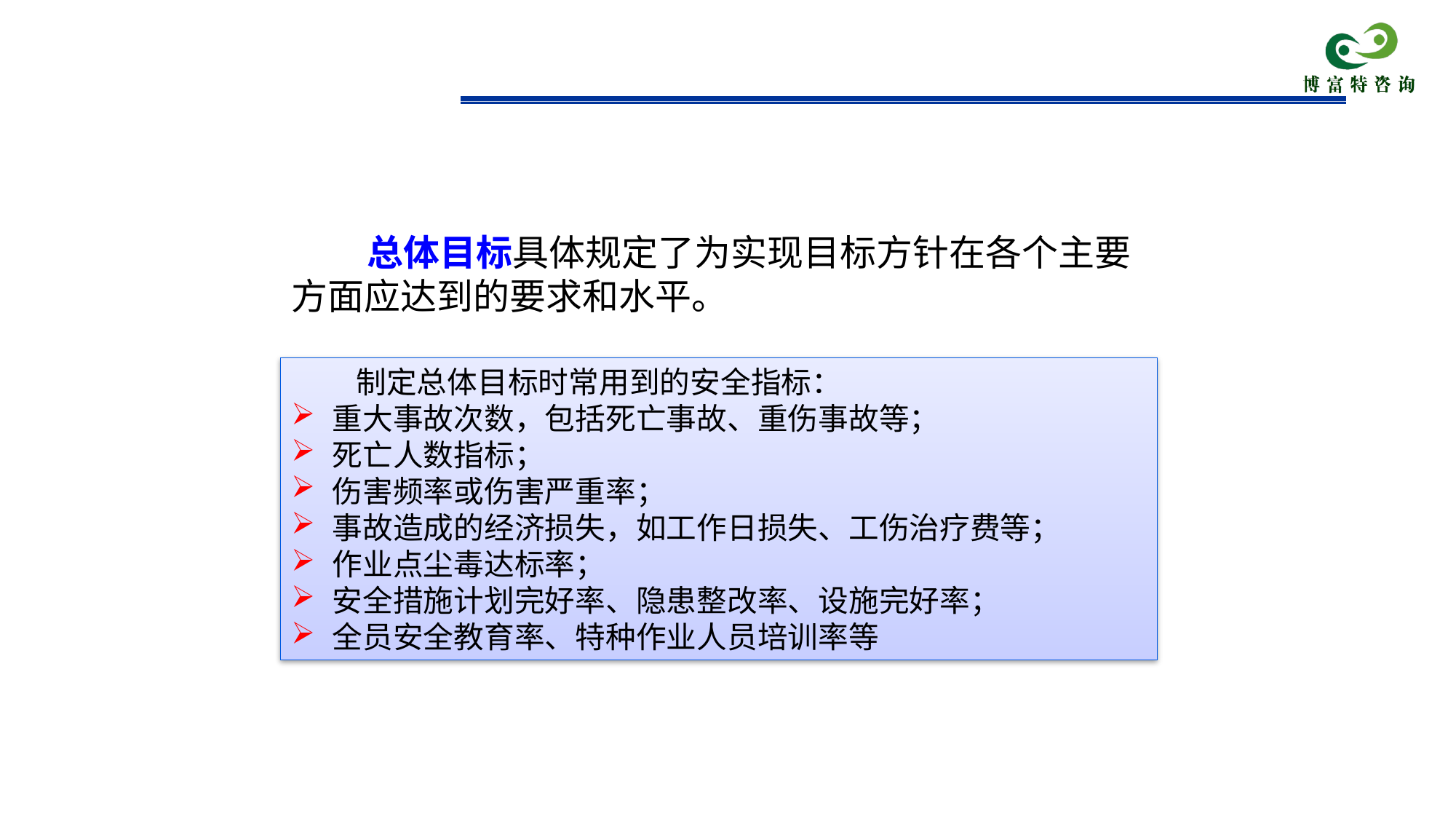

总体目标具体规定了为实现目标方针在各个主要方面应达到的要求和水平。
制定总体目标时常用到的安全指标：
重大事故次数，包括死亡事故、重伤事故等；
死亡人数指标；
伤害频率或伤害严重率；
事故造成的经济损失，如工作日损失、工伤治疗费等；
作业点尘毒达标率；
安全措施计划完好率、隐患整改率、设施完好率；
全员安全教育率、特种作业人员培训率等